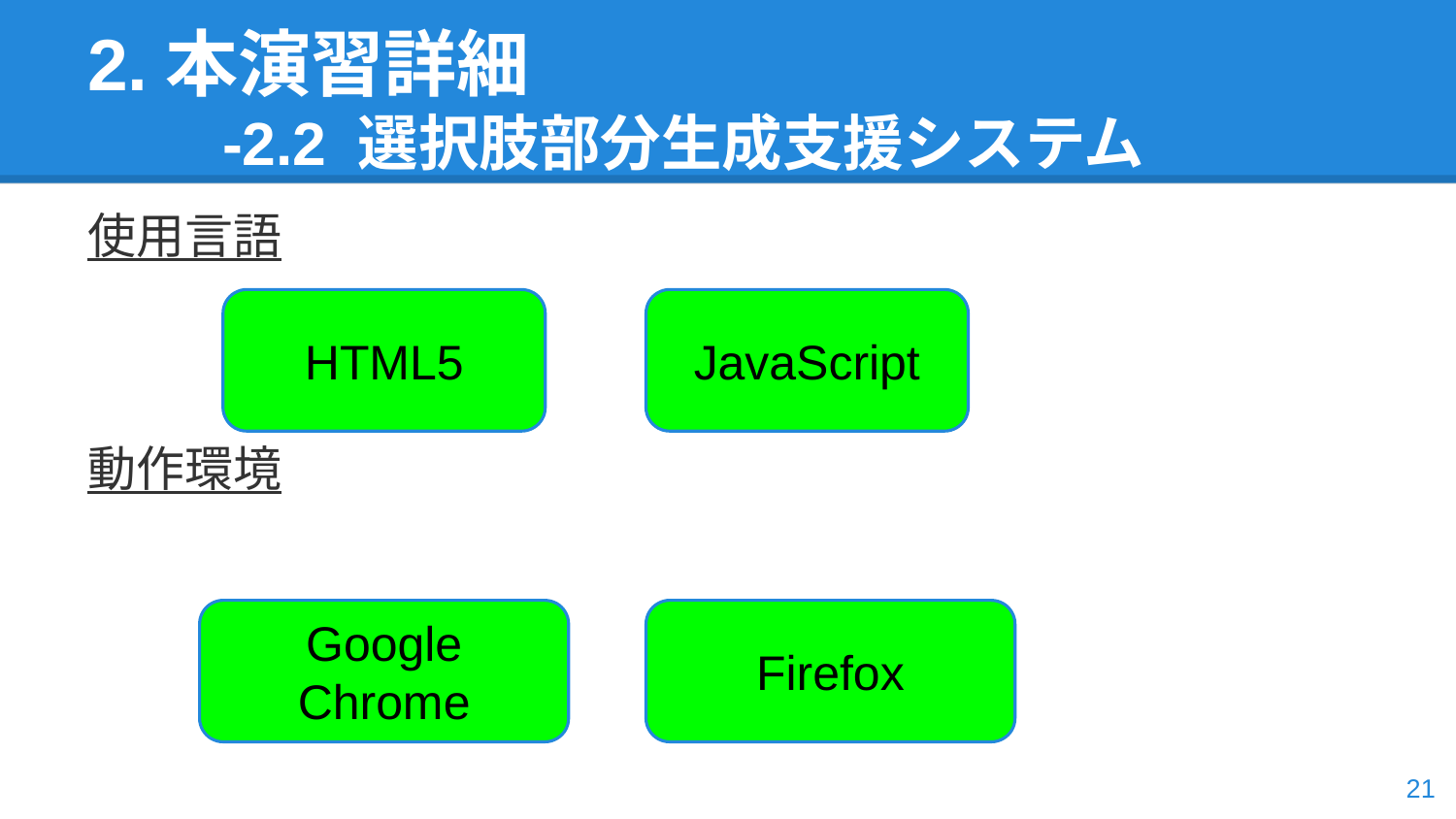

# 2.本演習詳細
-2.2 選択肢部分生成支援システム

使用言語

動作環境

HTML5
JavaScript
Google Chrome
Firefox
21